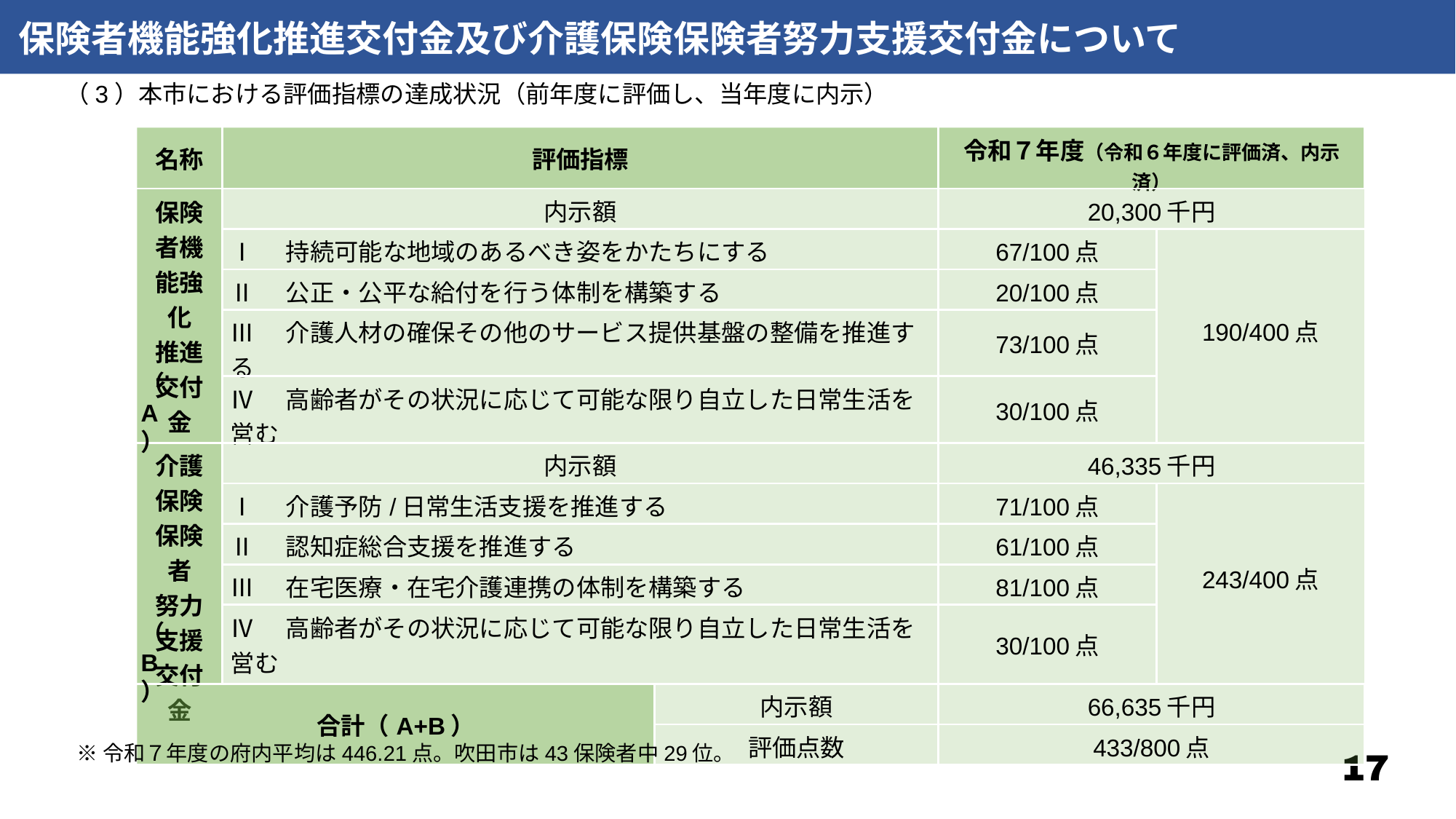

保険者機能強化推進交付金及び介護保険保険者努力支援交付金について
（3）本市における評価指標の達成状況（前年度に評価し、当年度に内示）
| 名称 | 評価指標 |  | 令和７年度（令和６年度に評価済、内示済） |  |
| --- | --- | --- | --- | --- |
| 保険者機能強化 推進交付金 | 内示額 |  | 20,300千円 |  |
|  | Ⅰ　持続可能な地域のあるべき姿をかたちにする |  | 67/100点 | 190/400点 |
|  | Ⅱ　公正・公平な給付を行う体制を構築する |  | 20/100点 |  |
|  | Ⅲ　介護人材の確保その他のサービス提供基盤の整備を推進する |  | 73/100点 |  |
|  | Ⅳ　高齢者がその状況に応じて可能な限り自立した日常生活を営む |  | 30/100点 |  |
| 介護保険保険者 努力支援交付金 | 内示額 |  | 46,335千円 |  |
|  | Ⅰ　介護予防/日常生活支援を推進する |  | 71/100点 | 243/400点 |
|  | Ⅱ　認知症総合支援を推進する |  | 61/100点 |  |
|  | Ⅲ　在宅医療・在宅介護連携の体制を構築する |  | 81/100点 |  |
|  | Ⅳ　高齢者がその状況に応じて可能な限り自立した日常生活を営む |  | 30/100点 |  |
| 合計（A+B） |  | 内示額 | 66,635千円 |  |
|  |  | 評価点数 | 433/800点 |  |
（A）

（B）
※令和７年度の府内平均は446.21点。吹田市は43保険者中29位。

17